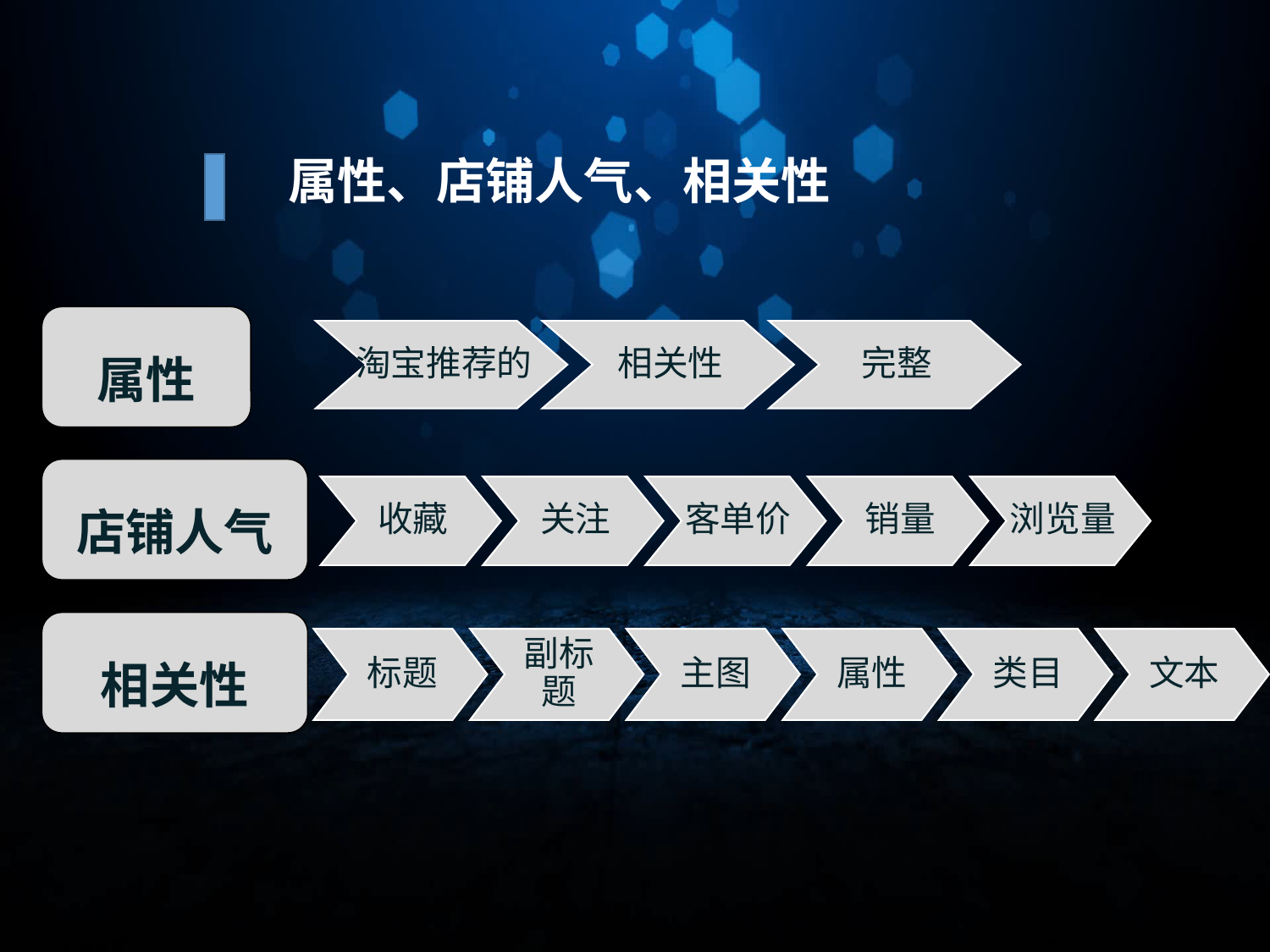

属性、店铺人气、相关性

属性
淘宝推荐的
相关性
完整
店铺人气
收藏
关注
客单价
销量
浏览量
相关性
标题
副标题
主图
属性
类目
文本